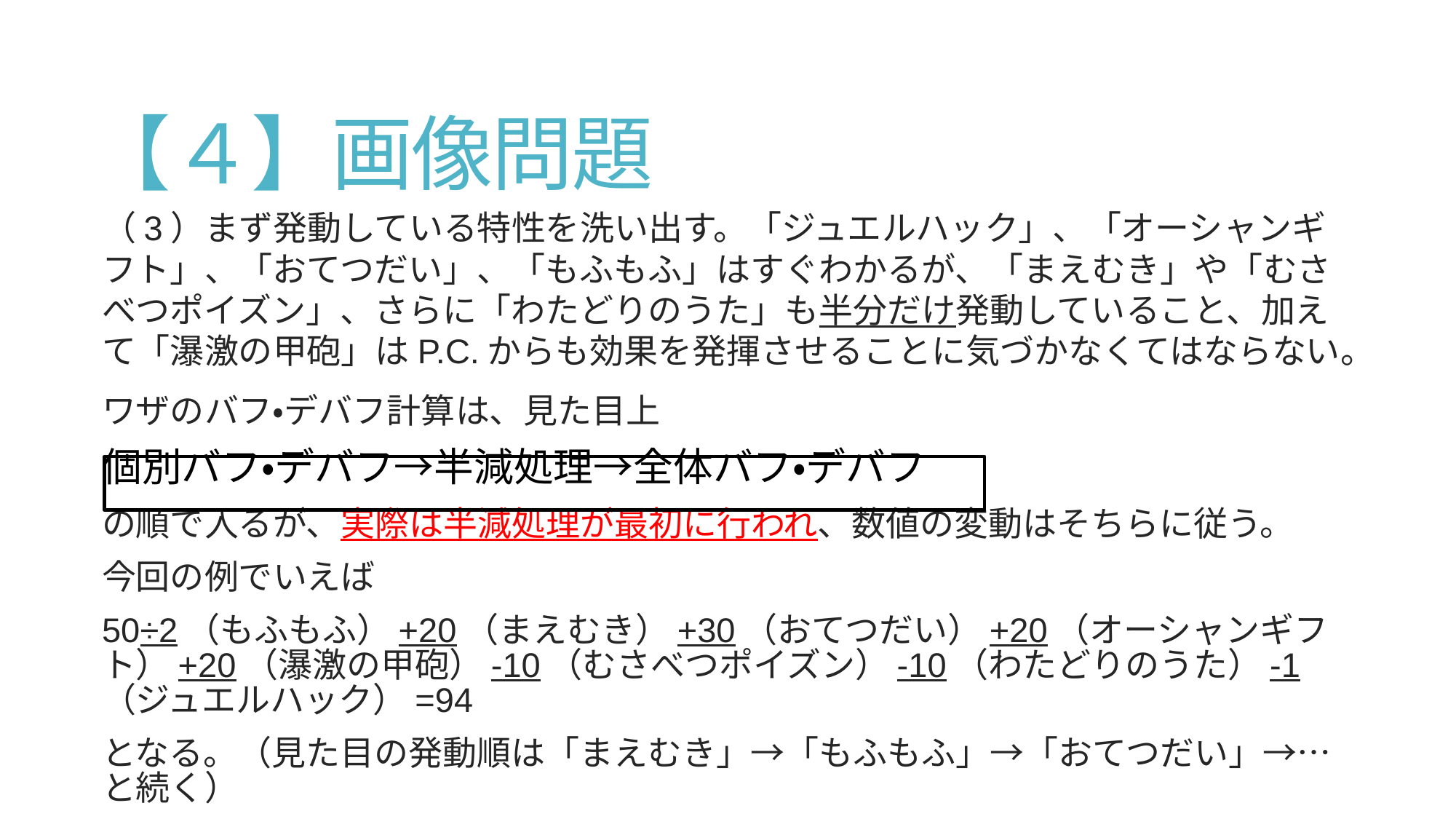

# 【４】画像問題
（3）まず発動している特性を洗い出す。「ジュエルハック」、「オーシャンギフト」、「おてつだい」、「もふもふ」はすぐわかるが、「まえむき」や「むさべつポイズン」、さらに「わたどりのうた」も半分だけ発動していること、加えて「瀑激の甲砲」はP.C.からも効果を発揮させることに気づかなくてはならない。
ワザのバフ・デバフ計算は、見た目上
個別バフ・デバフ→半減処理→全体バフ・デバフ
の順で入るが、実際は半減処理が最初に行われ、数値の変動はそちらに従う。
今回の例でいえば
50÷2（もふもふ）+20（まえむき）+30（おてつだい）+20（オーシャンギフト）+20（瀑激の甲砲）-10（むさべつポイズン）-10（わたどりのうた）-1（ジュエルハック）=94
となる。（見た目の発動順は「まえむき」→「もふもふ」→「おてつだい」→…と続く）